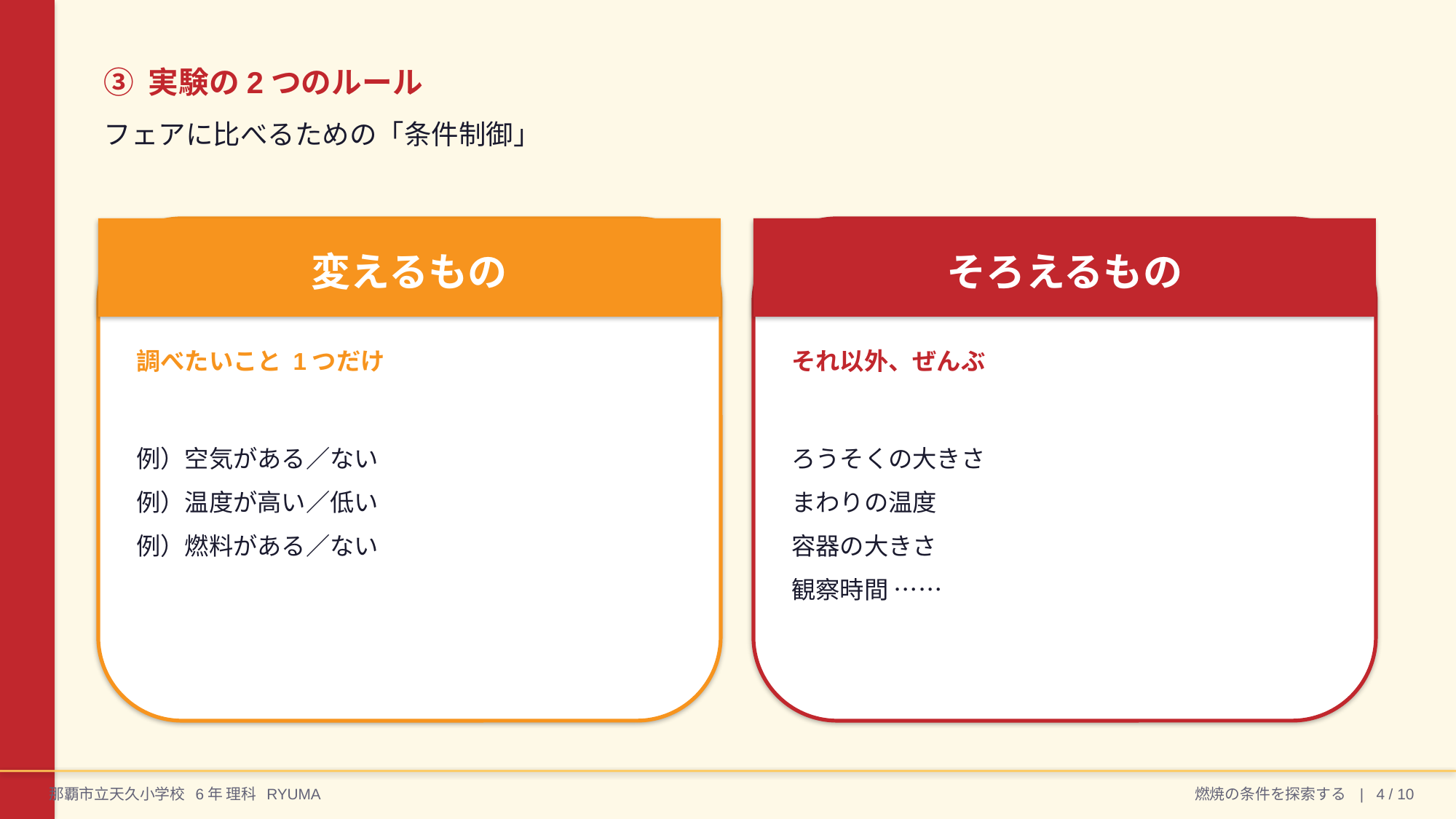

③ 実験の2つのルール
フェアに比べるための「条件制御」

変えるもの

そろえるもの
調べたいこと 1つだけ
それ以外、ぜんぶ
例）空気がある／ない
例）温度が高い／低い
例）燃料がある／ない
ろうそくの大きさ
まわりの温度
容器の大きさ
観察時間 ……

那覇市立天久小学校  6年 理科  RYUMA
燃焼の条件を探索する   |   4 / 10